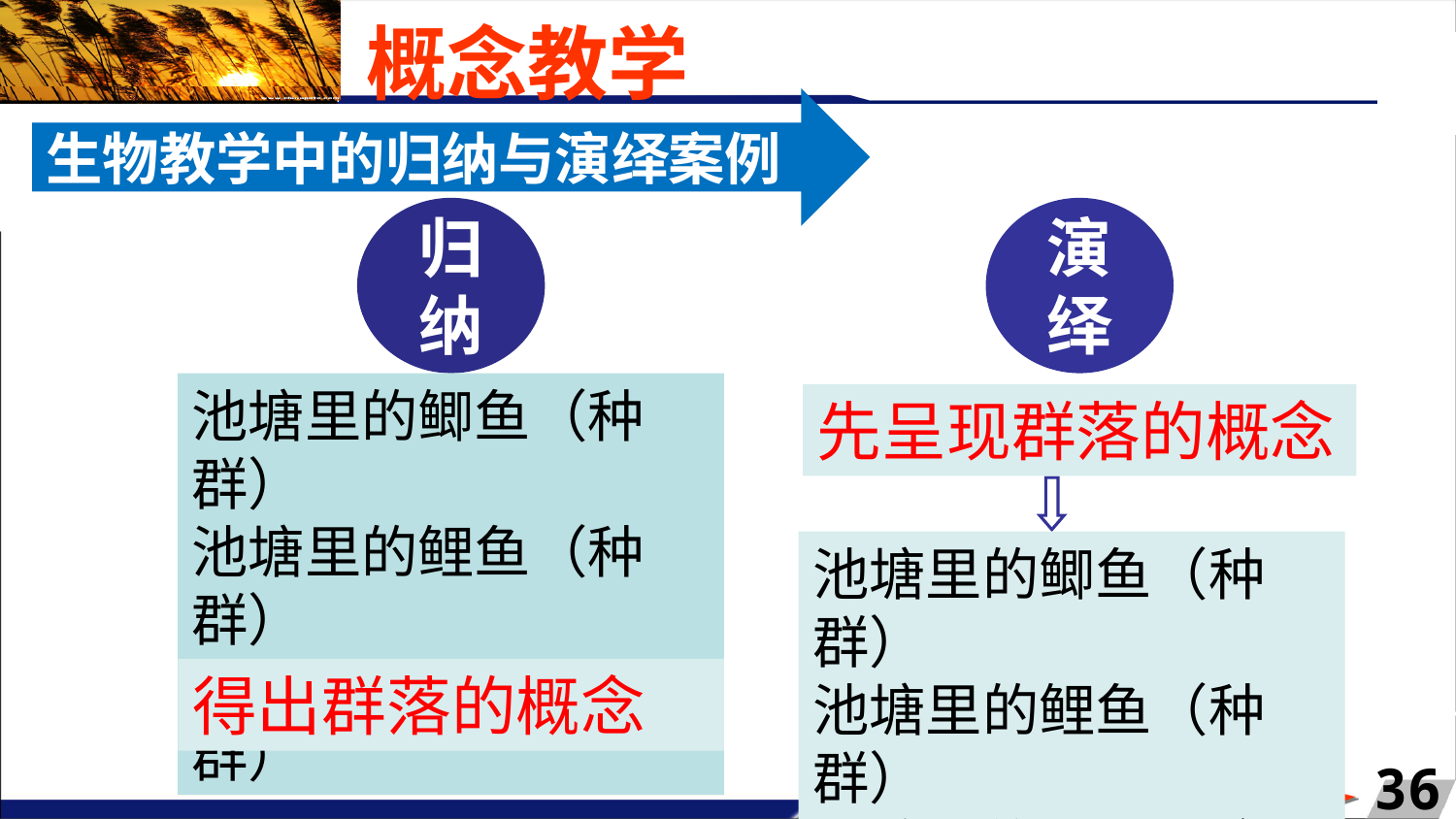

# 概念教学
生物教学中的归纳与演绎案例
归纳
演绎

池塘里的鲫鱼（种群）
池塘里的鲤鱼（种群）
池塘里的........（种群）
先呈现群落的概念

池塘里的鲫鱼（种群）
池塘里的鲤鱼（种群）
池塘里的........（种群）

得出群落的概念